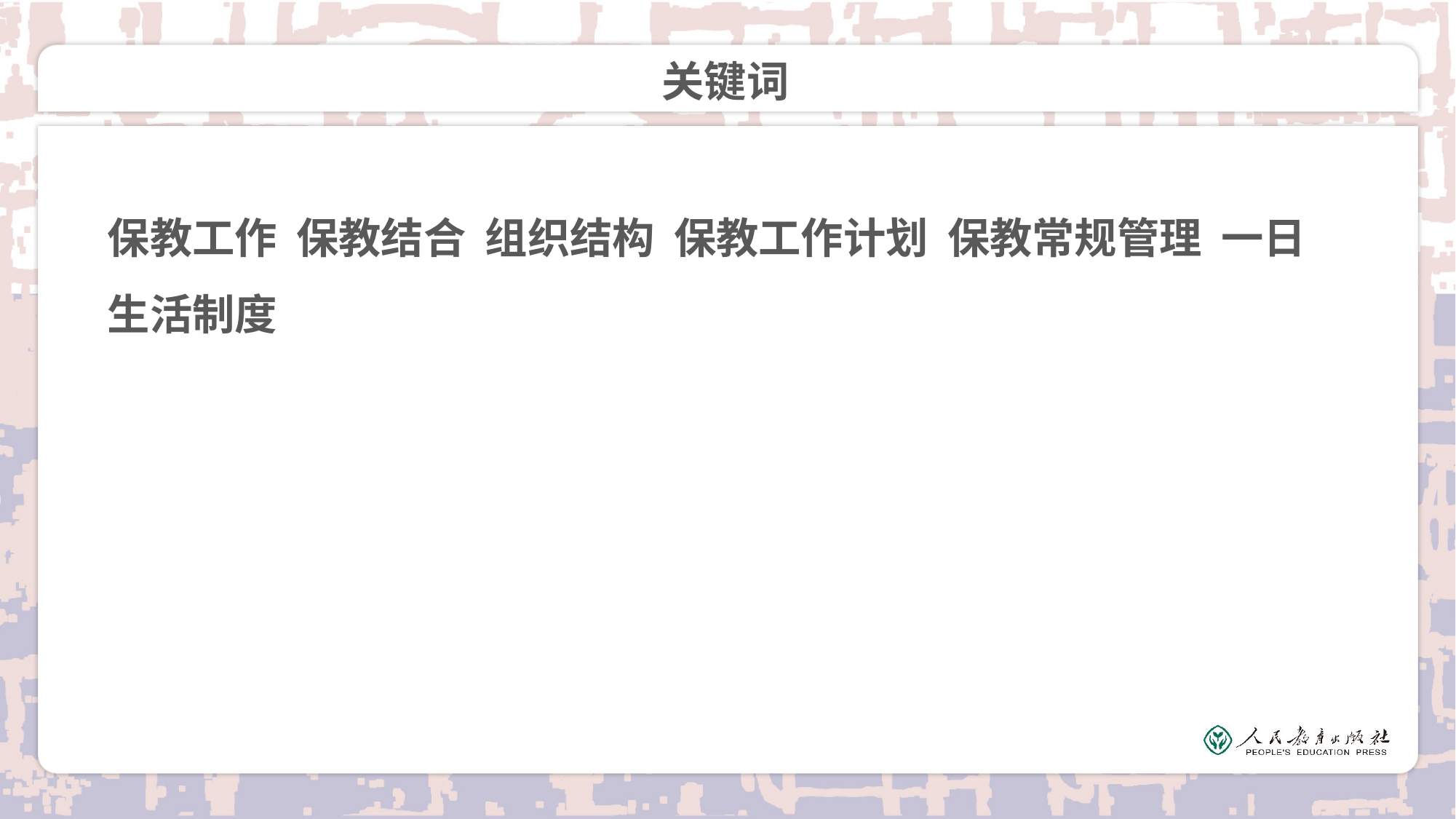

# 关键词
保教工作  保教结合  组织结构  保教工作计划  保教常规管理  一日生活制度